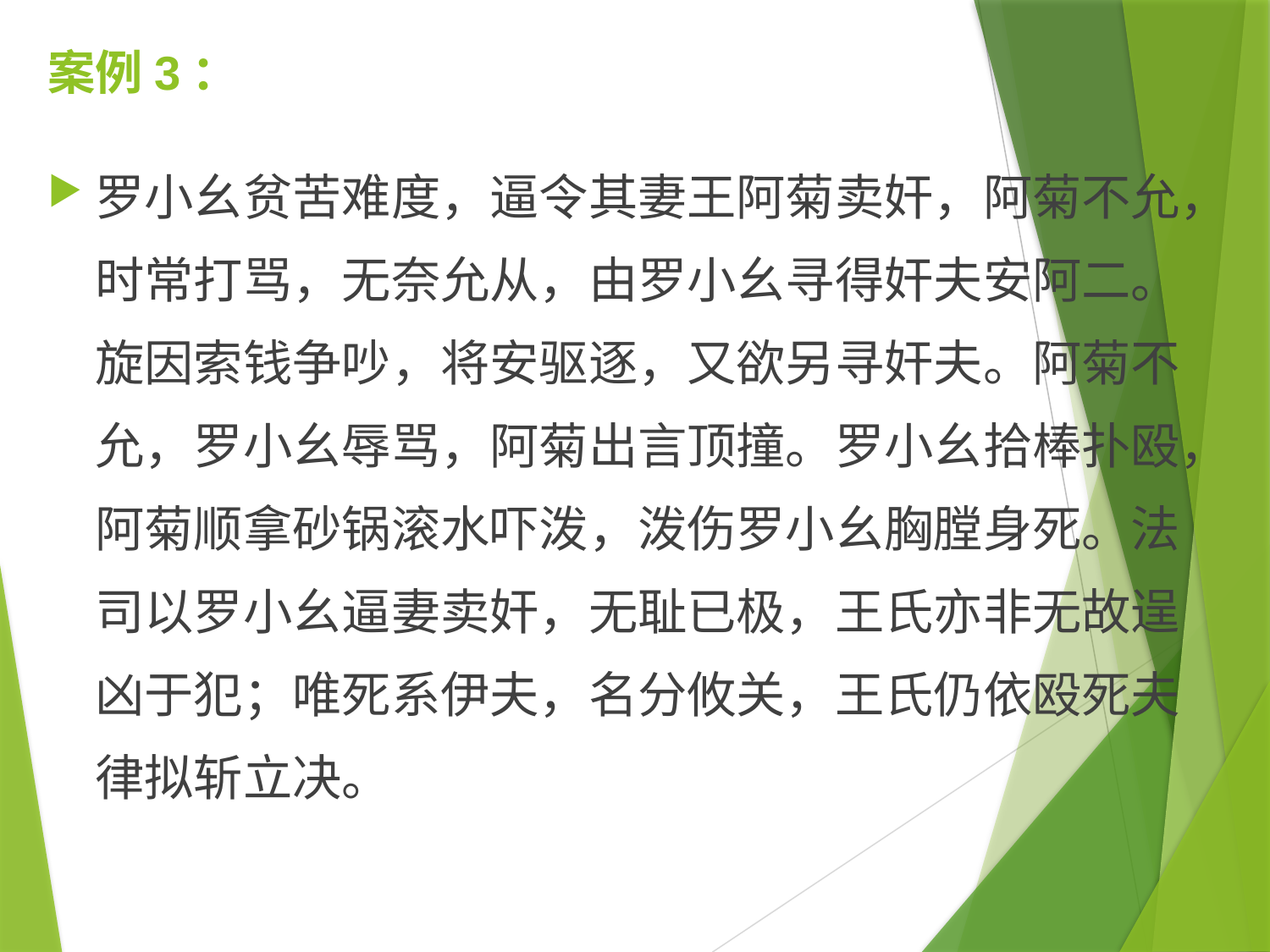

# 案例3：
罗小幺贫苦难度，逼令其妻王阿菊卖奸，阿菊不允，时常打骂，无奈允从，由罗小幺寻得奸夫安阿二。旋因索钱争吵，将安驱逐，又欲另寻奸夫。阿菊不允，罗小幺辱骂，阿菊出言顶撞。罗小幺拾棒扑殴，阿菊顺拿砂锅滚水吓泼，泼伤罗小幺胸膛身死。法司以罗小幺逼妻卖奸，无耻已极，王氏亦非无故逞凶于犯；唯死系伊夫，名分攸关，王氏仍依殴死夫律拟斩立决。